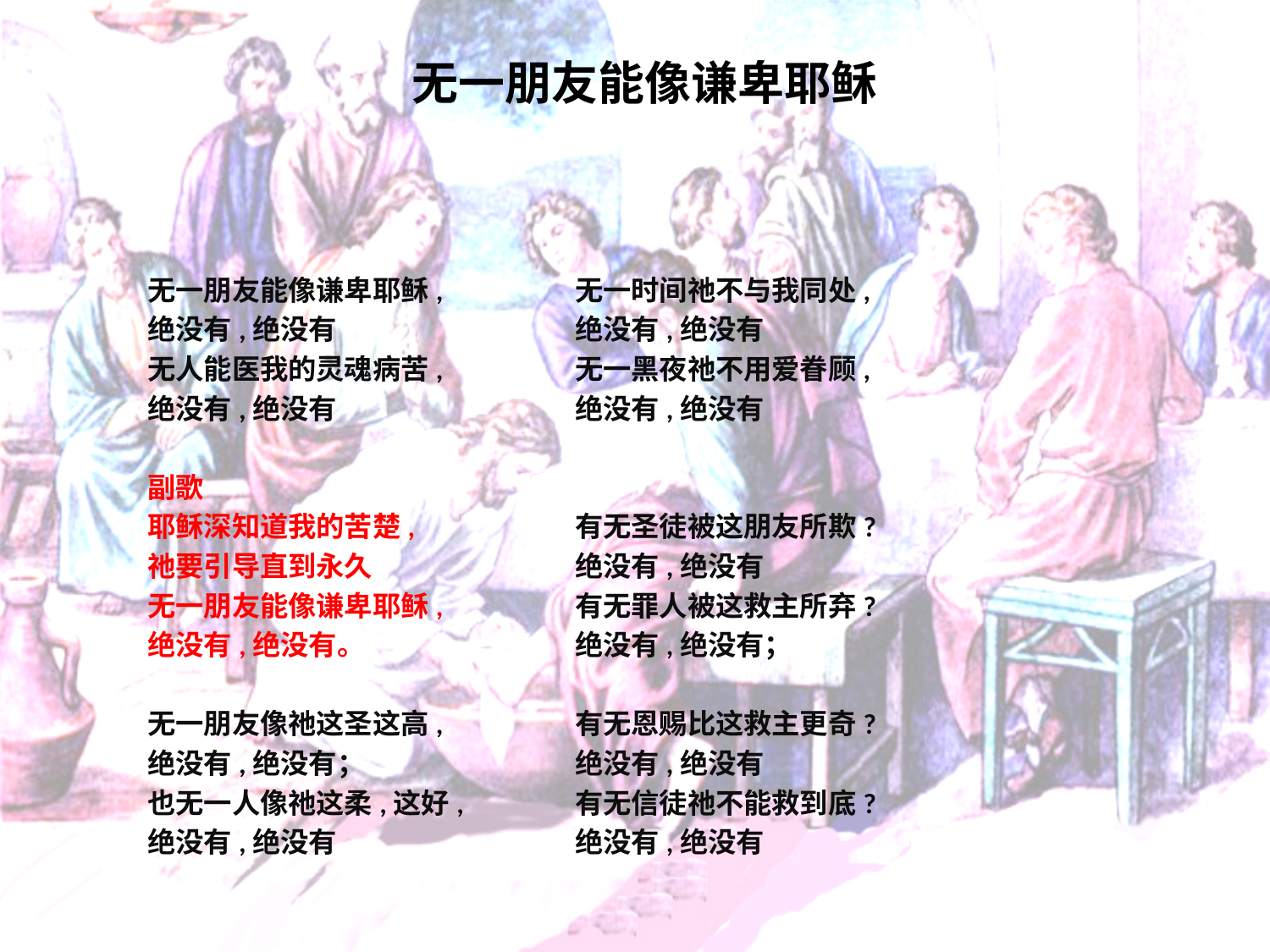

# 无一朋友能像谦卑耶稣
无一朋友能像谦卑耶稣,
绝没有,绝没有
无人能医我的灵魂病苦,
绝没有,绝没有

副歌
耶稣深知道我的苦楚,
祂要引导直到永久
无一朋友能像谦卑耶稣,
绝没有,绝没有。

无一朋友像祂这圣这高,
绝没有,绝没有；
也无一人像祂这柔,这好,
绝没有,绝没有
无一时间祂不与我同处,
绝没有,绝没有
无一黑夜祂不用爱眷顾,
绝没有,绝没有

有无圣徒被这朋友所欺?
绝没有,绝没有
有无罪人被这救主所弃?
绝没有,绝没有；

有无恩赐比这救主更奇?
绝没有,绝没有
有无信徒祂不能救到底?
绝没有,绝没有